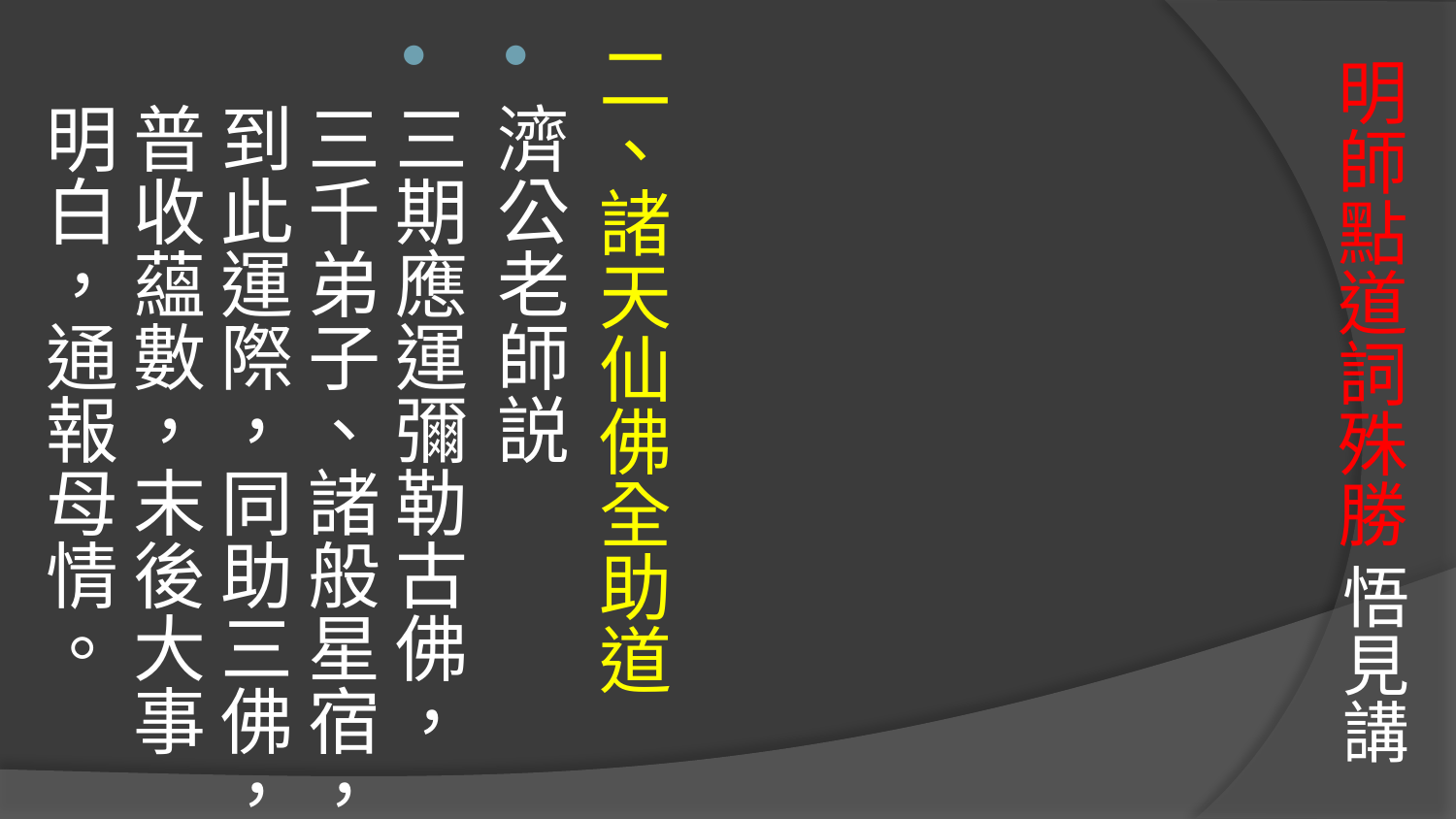

二、諸天仙佛全助道
濟公老師説
三期應運彌勒古佛，三千弟子、諸般星宿，到此運際，同助三佛，普收蘊數，末後大事明白，通報母情。
# 明師點道詞殊勝 悟見講